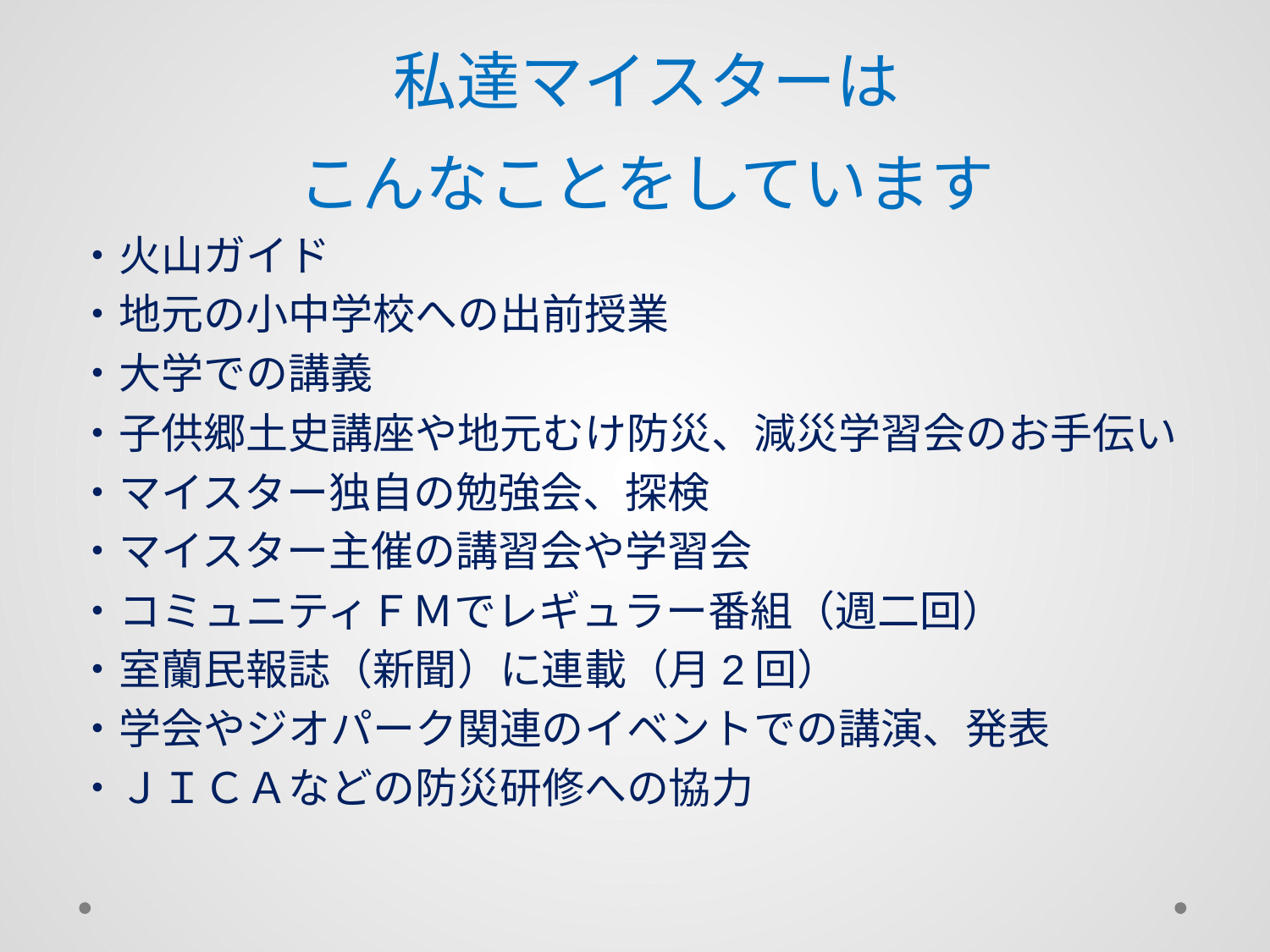

# 私達マイスターは こんなことをしています
・火山ガイド
・地元の小中学校への出前授業
・大学での講義
・子供郷土史講座や地元むけ防災、減災学習会のお手伝い
・マイスター独自の勉強会、探検
・マイスター主催の講習会や学習会
・コミュニティＦＭでレギュラー番組（週二回）
・室蘭民報誌（新聞）に連載（月2回）
・学会やジオパーク関連のイベントでの講演、発表
・ＪＩＣＡなどの防災研修への協力